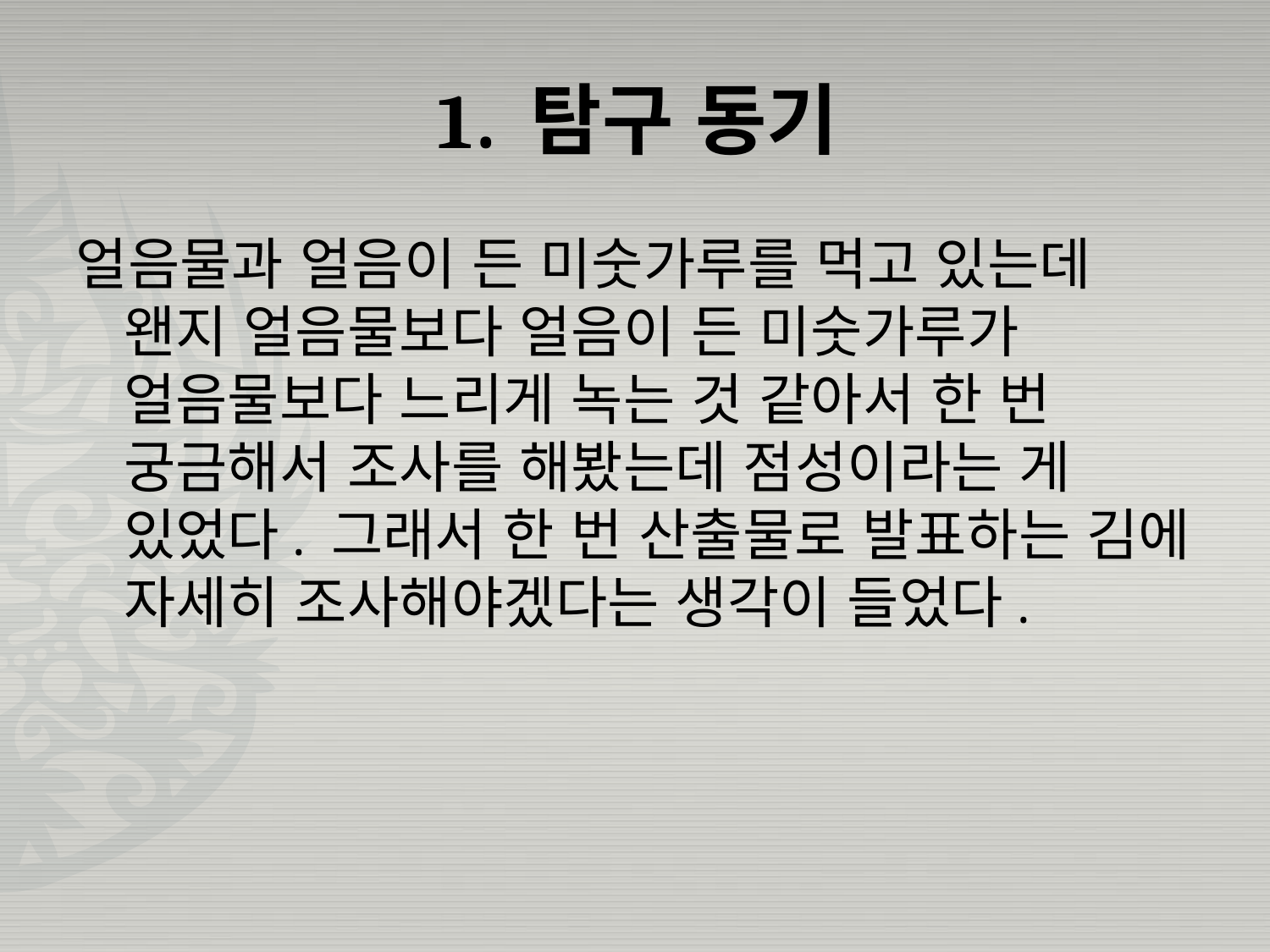

# 1. 탐구 동기
얼음물과 얼음이 든 미숫가루를 먹고 있는데 왠지 얼음물보다 얼음이 든 미숫가루가 얼음물보다 느리게 녹는 것 같아서 한 번 궁금해서 조사를 해봤는데 점성이라는 게 있었다. 그래서 한 번 산출물로 발표하는 김에 자세히 조사해야겠다는 생각이 들었다.